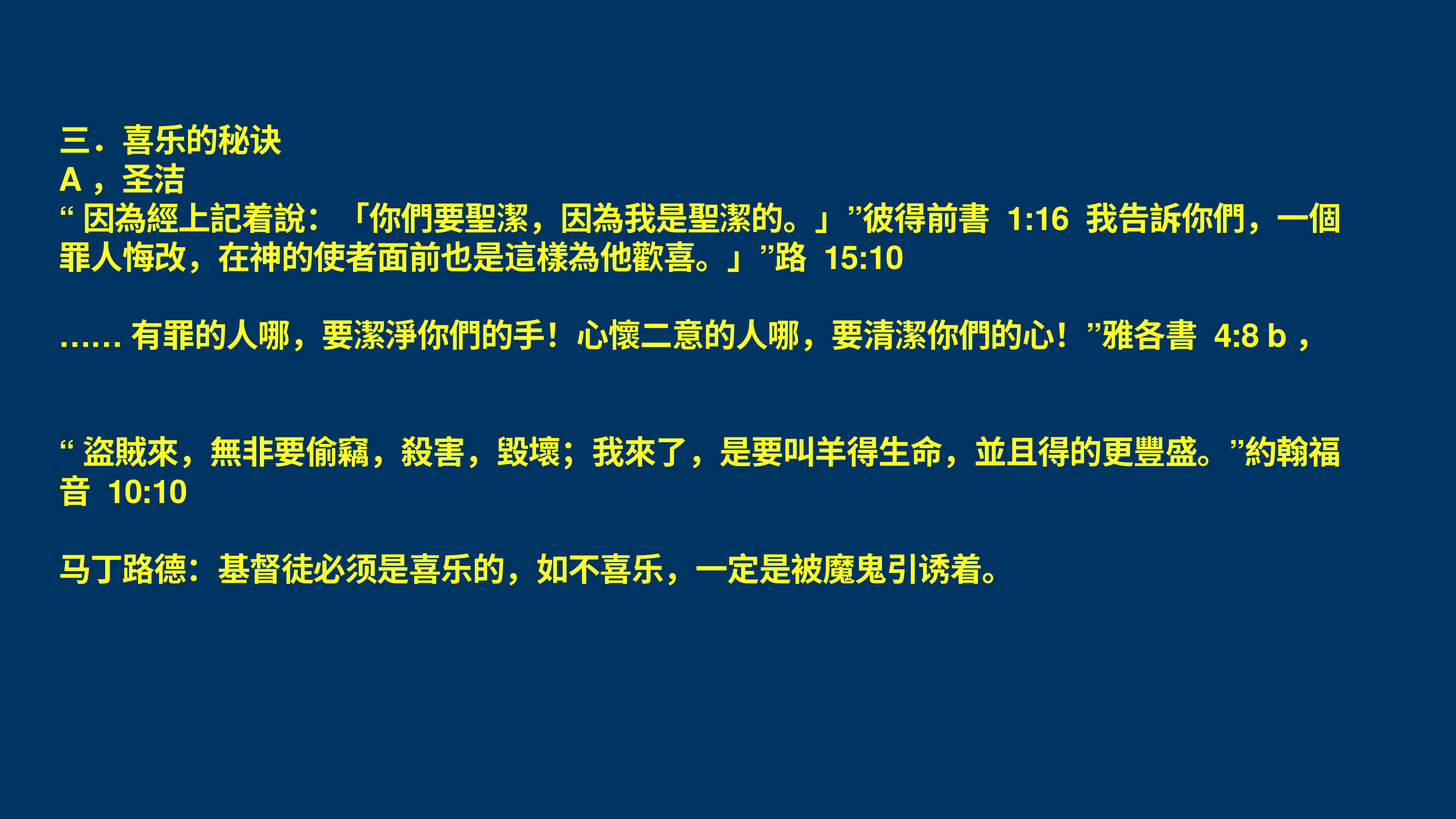

# 三．喜乐的秘诀
A，圣洁
“因為經上記着說：「你們要聖潔，因為我是聖潔的。」”彼得前書 1:16 我告訴你們，一個罪人悔改，在神的使者面前也是這樣為他歡喜。」”路 15:10

……有罪的人哪，要潔淨你們的手！心懷二意的人哪，要清潔你們的心！”雅各書 4:8 b，

“盜賊來，無非要偷竊，殺害，毀壞；我來了，是要叫羊得生命，並且得的更豐盛。”約翰福音 10:10

马丁路德：基督徒必须是喜乐的，如不喜乐，一定是被魔鬼引诱着。